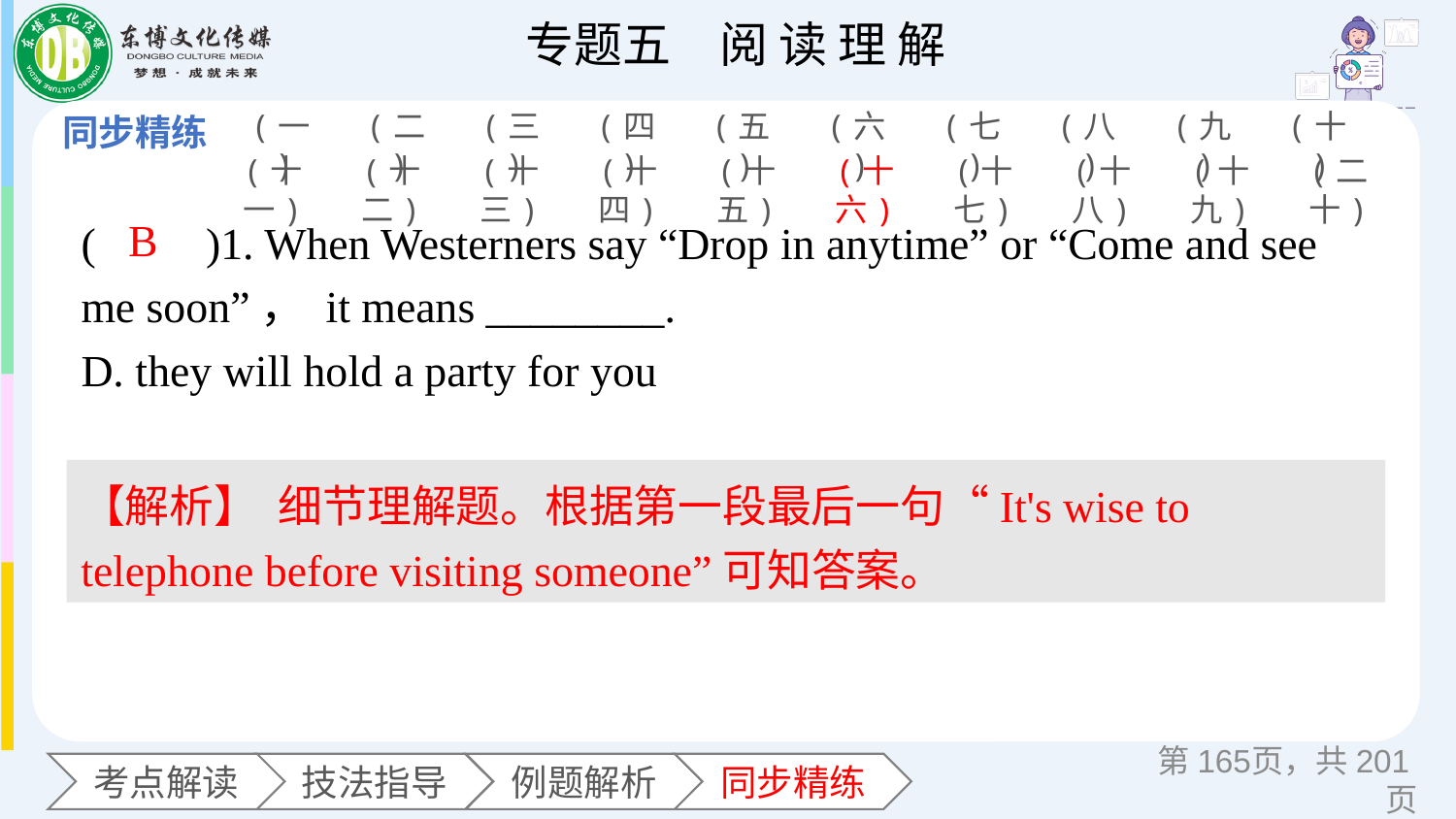

(一)
(二)
(三)
(四)
(五)
(六)
(七)
(八)
(九)
(十)
(十一)
(十二)
(十三)
(十四)
(十五)
(十六)
(十七)
(十八)
(十九)
(二十)
(　　)1. When Westerners say “Drop in anytime” or “Come and see me soon”， it means ________.
D. they will hold a party for you
B
【解析】  细节理解题。根据第一段最后一句“It's wise to telephone before visiting someone”可知答案。
第165页，共201页